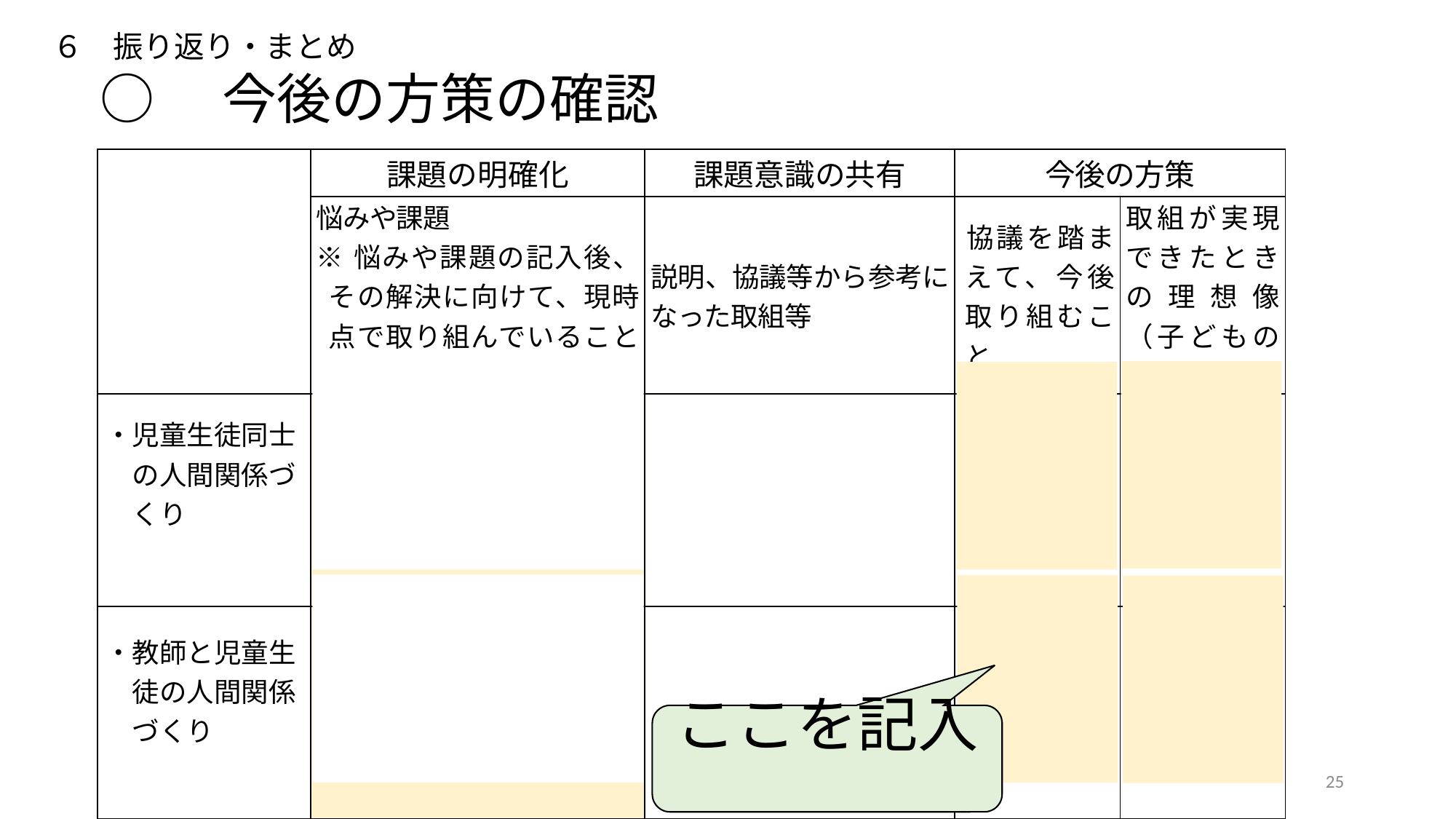

６　振り返り・まとめ
○　今後の方策の確認
|  | 課題の明確化 | 課題意識の共有 | 今後の方策 |  |
| --- | --- | --- | --- | --- |
|  | 悩みや課題 ※悩みや課題の記入後、その解決に向けて、現時点で取り組んでいることがあれば記入 | 説明、協議等から参考になった取組等 | 協議を踏まえて、今後取り組むこと | 取組が実現できたときの理想像（子どもの変容等） |
| ・児童生徒同士 　の人間関係づ 　くり |  |  |  |  |
| ・教師と児童生 　徒の人間関係 　づくり |  |  |  |  |

ここを記入
25